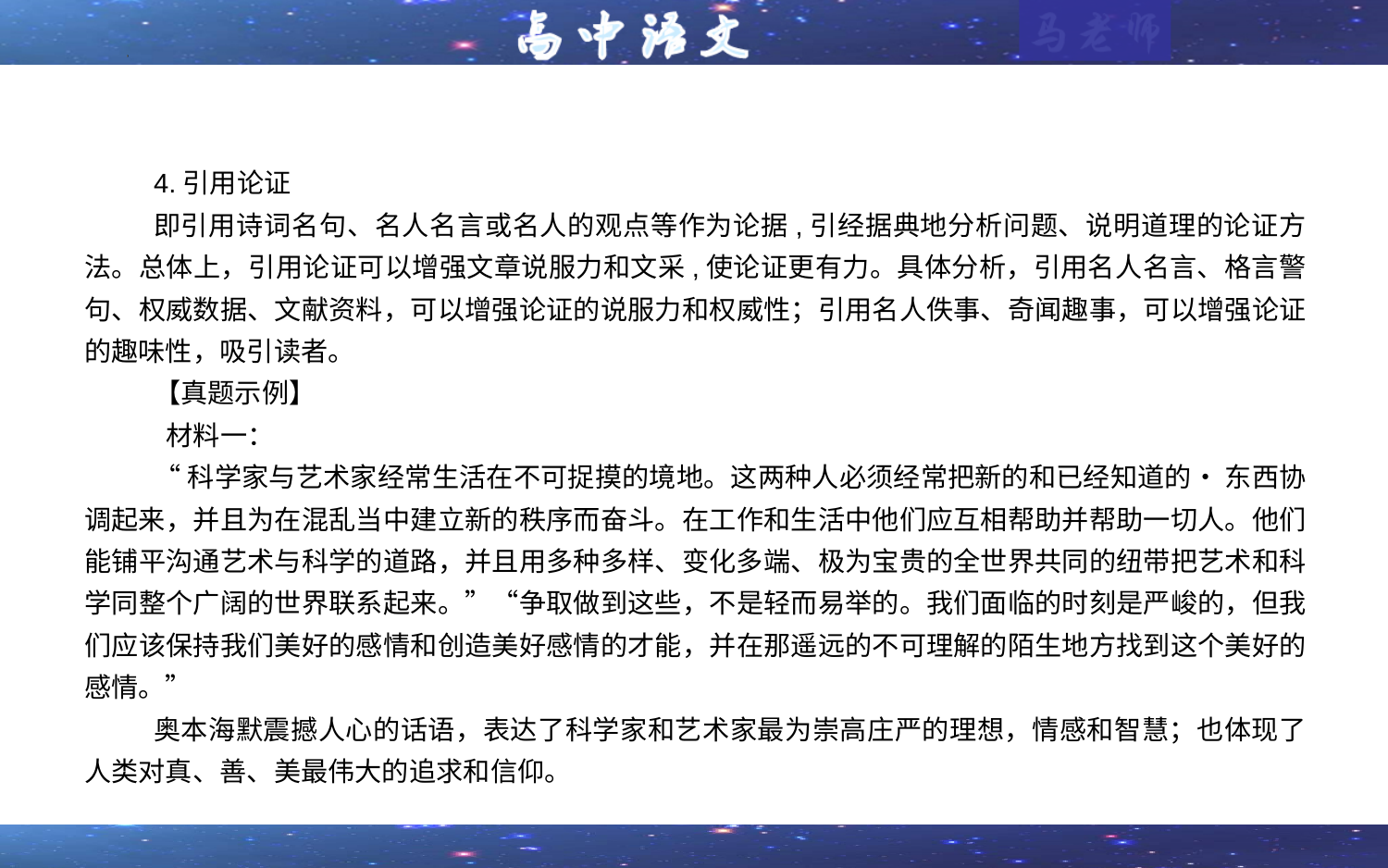

4.引用论证
即引用诗词名句、名人名言或名人的观点等作为论据,引经据典地分析问题、说明道理的论证方法。总体上，引用论证可以增强文章说服力和文采,使论证更有力。具体分析，引用名人名言、格言警句、权威数据、文献资料，可以增强论证的说服力和权威性；引用名人佚事、奇闻趣事，可以增强论证的趣味性，吸引读者。
【真题示例】
 材料一：
“科学家与艺术家经常生活在不可捉摸的境地。这两种人必须经常把新的和已经知道的• 东西协调起来，并且为在混乱当中建立新的秩序而奋斗。在工作和生活中他们应互相帮助并帮助一切人。他们能铺平沟通艺术与科学的道路，并且用多种多样、变化多端、极为宝贵的全世界共同的纽带把艺术和科学同整个广阔的世界联系起来。”“争取做到这些，不是轻而易举的。我们面临的时刻是严峻的，但我们应该保持我们美好的感情和创造美好感情的才能，并在那遥远的不可理解的陌生地方找到这个美好的感情。”
奥本海默震撼人心的话语，表达了科学家和艺术家最为崇高庄严的理想，情感和智慧；也体现了人类对真、善、美最伟大的追求和信仰。